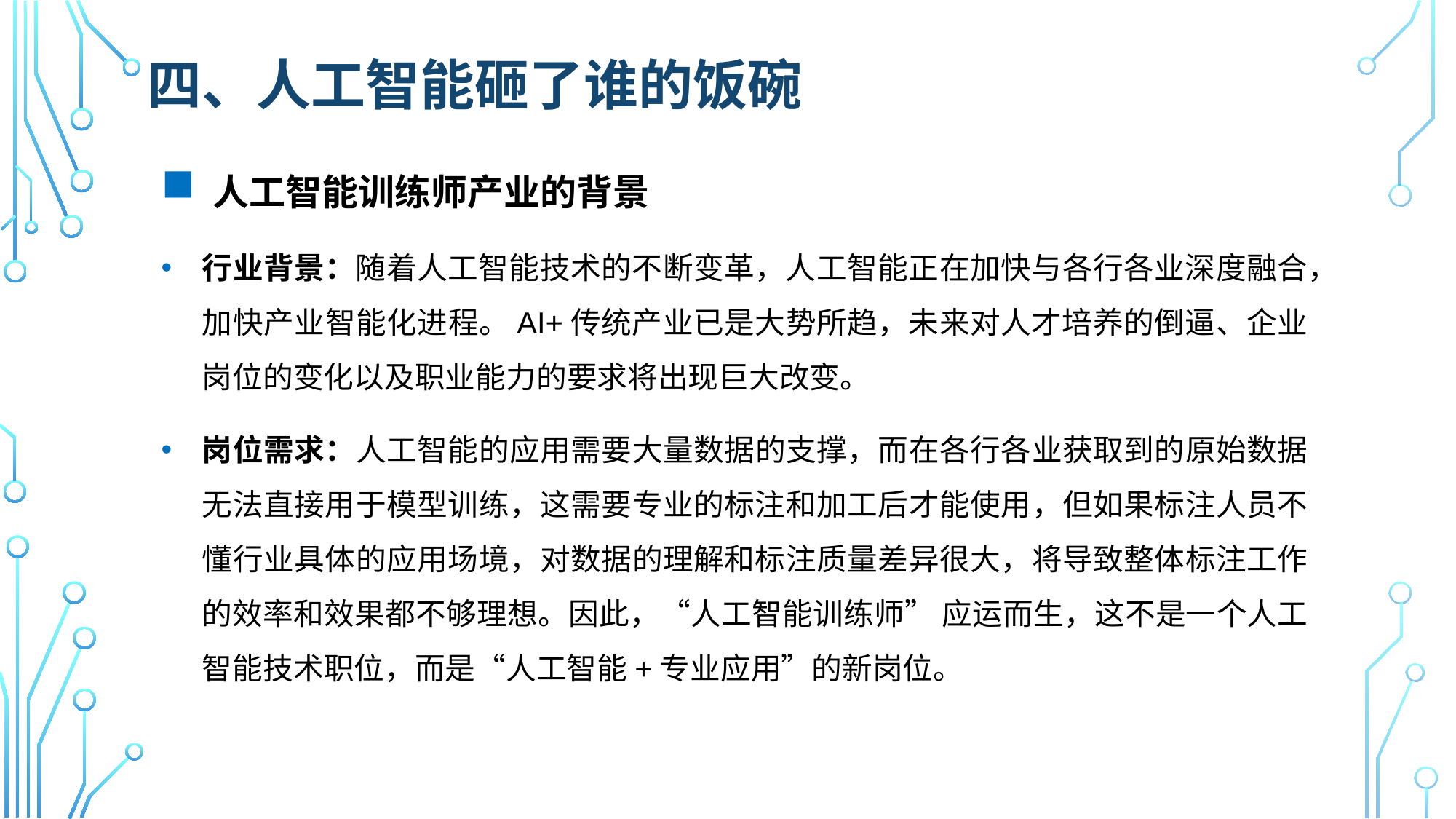

# 四、人工智能砸了谁的饭碗
 人工智能训练师产业的背景
行业背景：随着人工智能技术的不断变革，人工智能正在加快与各行各业深度融合，加快产业智能化进程。AI+传统产业已是大势所趋，未来对人才培养的倒逼、企业岗位的变化以及职业能力的要求将出现巨大改变。
岗位需求：人工智能的应用需要大量数据的支撑，而在各行各业获取到的原始数据无法直接用于模型训练，这需要专业的标注和加工后才能使用，但如果标注人员不懂行业具体的应用场境，对数据的理解和标注质量差异很大，将导致整体标注工作的效率和效果都不够理想。因此，“人工智能训练师” 应运而生，这不是一个人工智能技术职位，而是“人工智能+专业应用”的新岗位。